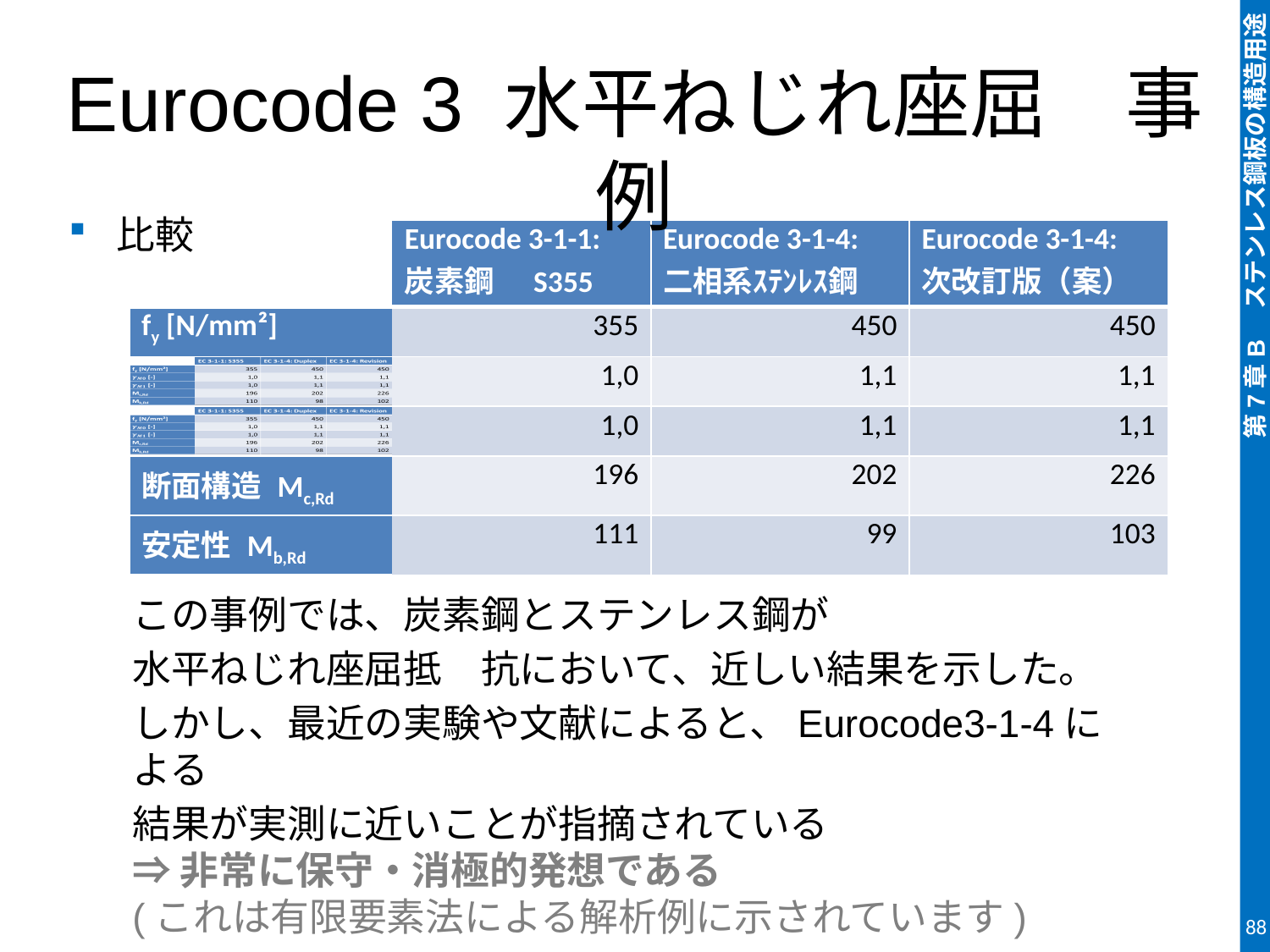

# Eurocode 3 水平ねじれ座屈　事例
比較

この事例では、炭素鋼とステンレス鋼が
水平ねじれ座屈抵　抗において、近しい結果を示した。
しかし、最近の実験や文献によると、Eurocode3-1-4による
結果が実測に近いことが指摘されている
⇒ 非常に保守・消極的発想である
(これは有限要素法による解析例に示されています)
|  | Eurocode 3-1-1: 炭素鋼　S355 | Eurocode 3-1-4: 二相系ｽﾃﾝﾚｽ鋼 | Eurocode 3-1-4: 次改訂版（案） |
| --- | --- | --- | --- |
| fy [N/mm²] | 355 | 450 | 450 |
|  | 1,0 | 1,1 | 1,1 |
|  | 1,0 | 1,1 | 1,1 |
| 断面構造 Mc,Rd | 196 | 202 | 226 |
| 安定性 Mb,Rd | 111 | 99 | 103 |
88